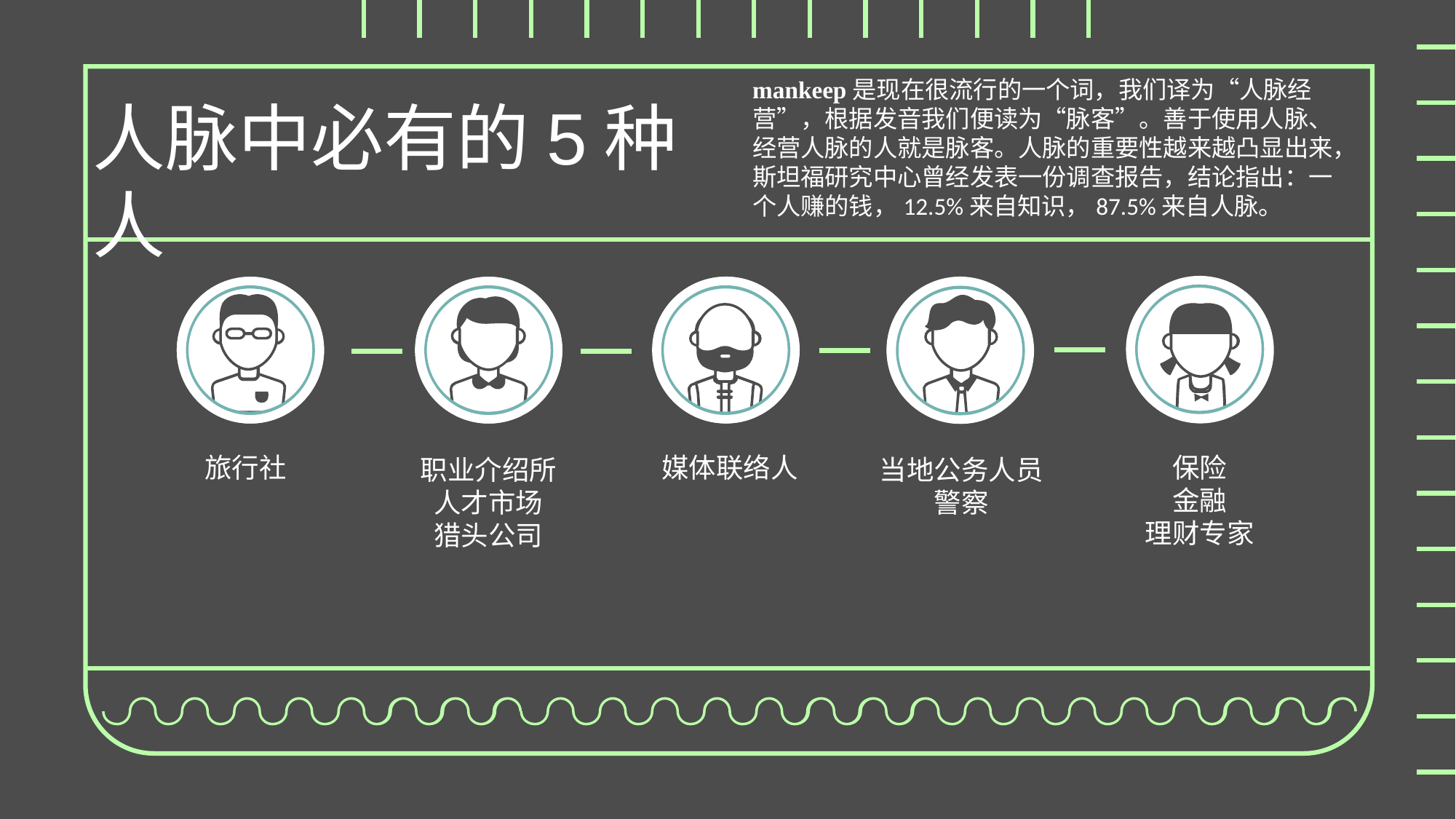

mankeep是现在很流行的一个词，我们译为“人脉经营”，根据发音我们便读为“脉客”。善于使用人脉、经营人脉的人就是脉客。人脉的重要性越来越凸显出来，斯坦福研究中心曾经发表一份调查报告，结论指出：一个人赚的钱，12.5%来自知识，87.5%来自人脉。
人脉中必有的5种人

保险
金融
理财专家

媒体联络人

当地公务人员
警察

旅行社

职业介绍所
人才市场
猎头公司